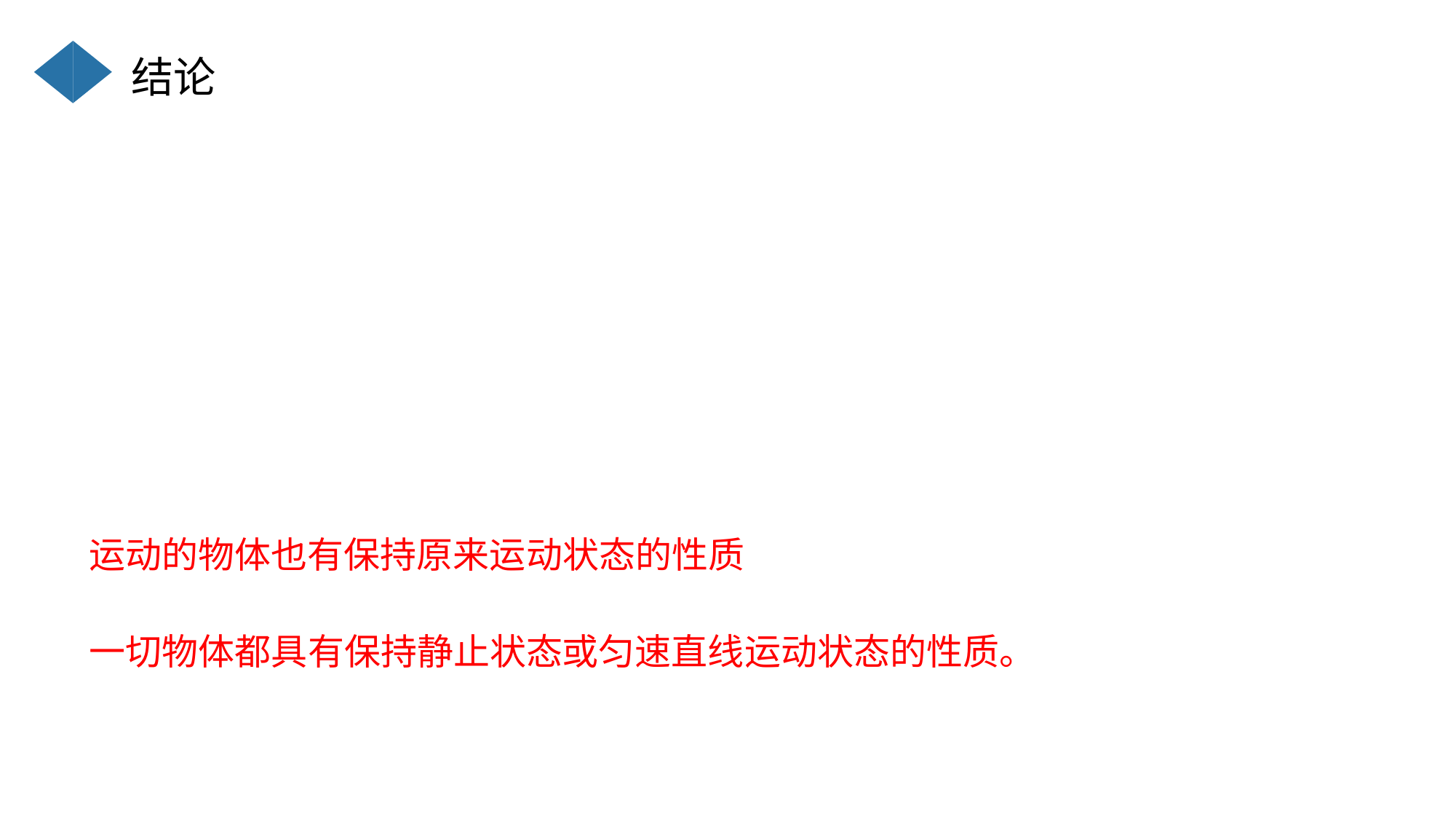

结论
运动的物体也有保持原来运动状态的性质
一切物体都具有保持静止状态或匀速直线运动状态的性质。